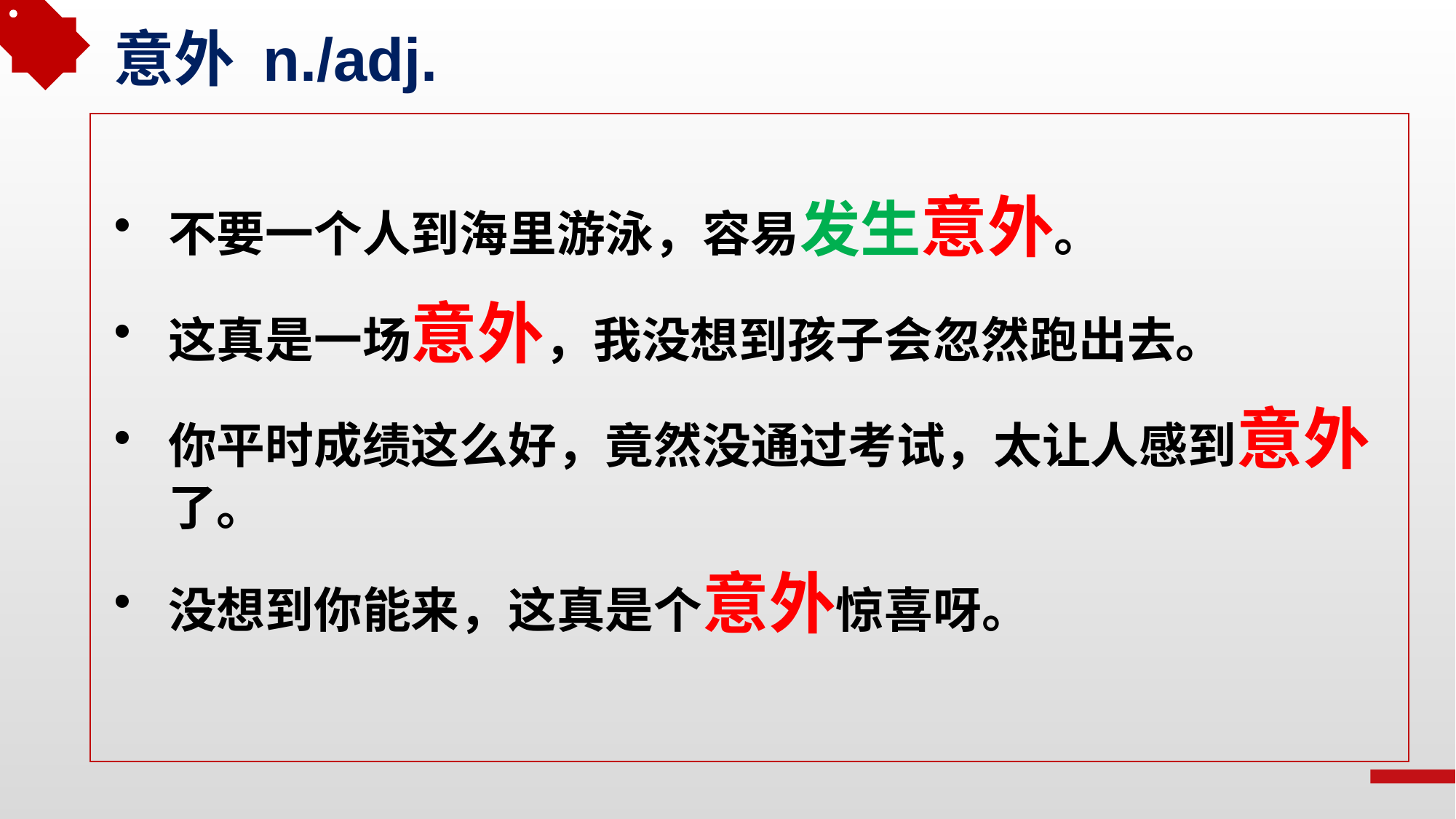

意外 n./adj.

不要一个人到海里游泳，容易发生意外。
这真是一场意外，我没想到孩子会忽然跑出去。
你平时成绩这么好，竟然没通过考试，太让人感到意外了。
没想到你能来，这真是个意外惊喜呀。